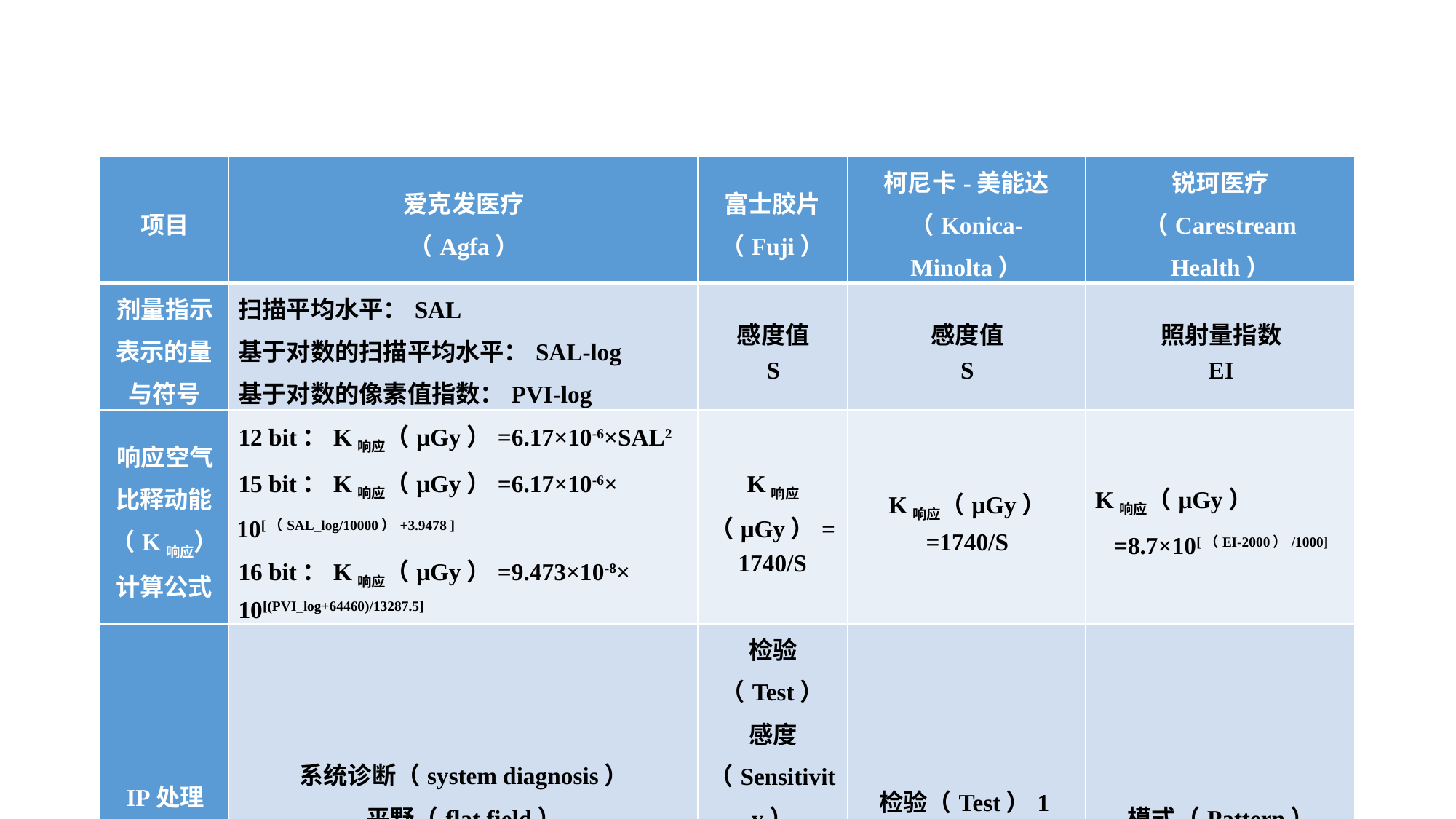

#
| 项目 | 爱克发医疗 （Agfa） | 富士胶片（Fuji） | 柯尼卡-美能达 （Konica-Minolta） | 锐珂医疗 （Carestream Health） |
| --- | --- | --- | --- | --- |
| 剂量指示表示的量与符号 | 扫描平均水平：SAL 基于对数的扫描平均水平：SAL-log 基于对数的像素值指数：PVI-log | 感度值 S | 感度值 S | 照射量指数 EI |
| 响应空气比释动能（K响应）计算公式 | 12 bit：K响应（μGy）=6.17×10-6×SAL2 15 bit：K响应（μGy）=6.17×10-6× 10[（SAL\_log/10000）+3.9478 ] 16 bit：K响应（μGy）=9.473×10-8× 10[(PVI\_log+64460)/13287.5] | K响应（μGy）=1740/S | K响应（μGy） =1740/S | K响应（μGy） =8.7×10[（EI-2000）/1000] |
| IP处理 条件 | 系统诊断（system diagnosis） 平野（flat field） 感度等级（speed class）=200 | 检验（Test） 感度（Sensitivity）（L=1） 半-EDRb（Semi-EDR） | 检验（Test）1 G=40 | 模式（Pattern） |
| IP探测器剂量指示/响应线性的曝光条件 | 75 kV，1.5 mmCu滤过，无延迟读取 | 80 kV，无滤过，10分钟延迟读取 | 80 kV，无滤过，2分钟延迟读取 | 80 kV，0.5 mmCu＋1 mmAl滤过，15分钟延迟读取 |